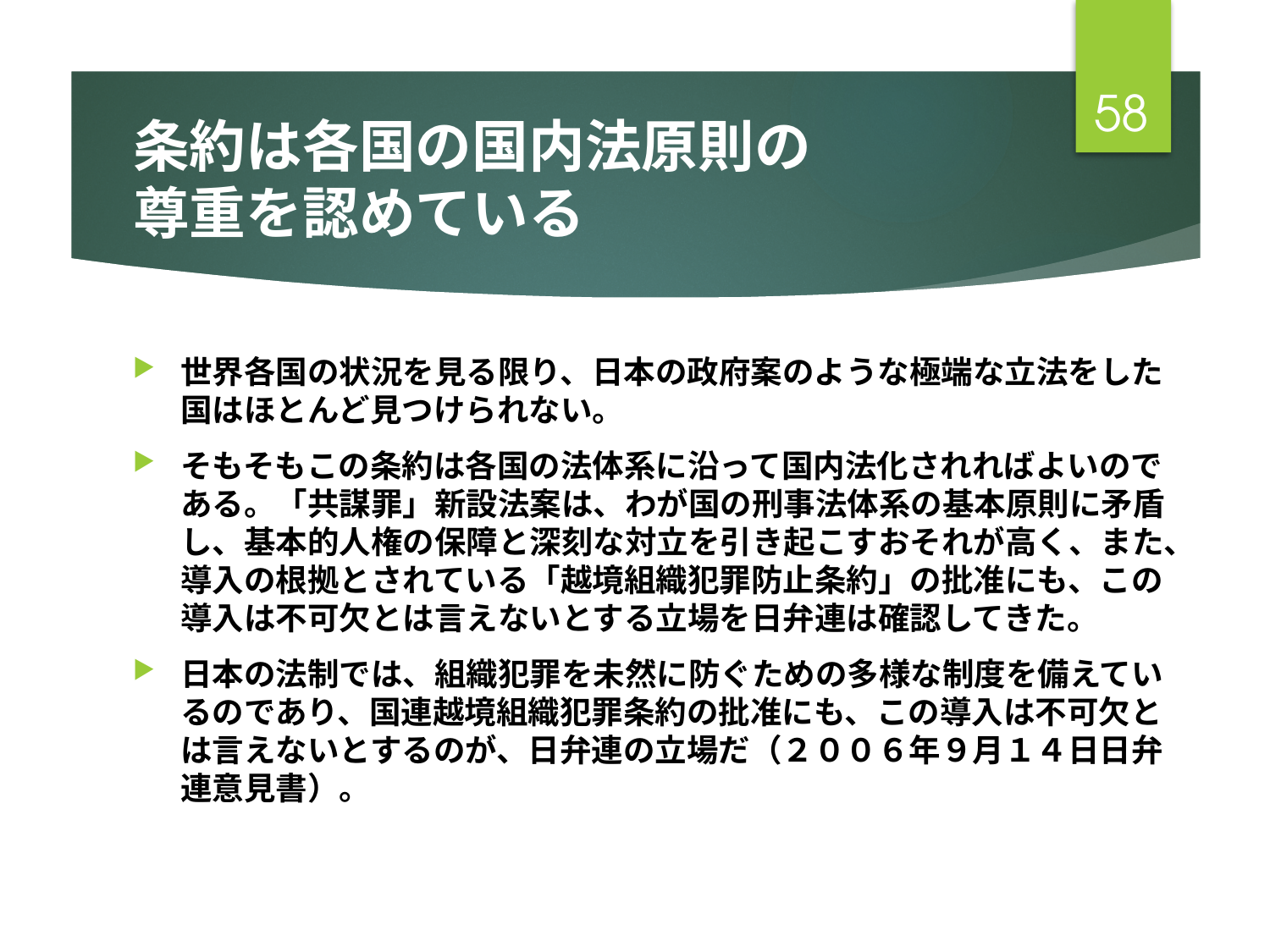

58
# 条約は各国の国内法原則の 尊重を認めている
世界各国の状況を見る限り、日本の政府案のような極端な立法をした国はほとんど見つけられない。
そもそもこの条約は各国の法体系に沿って国内法化されればよいのである。「共謀罪」新設法案は、わが国の刑事法体系の基本原則に矛盾し、基本的人権の保障と深刻な対立を引き起こすおそれが高く、また、導入の根拠とされている「越境組織犯罪防止条約」の批准にも、この導入は不可欠とは言えないとする立場を日弁連は確認してきた。
日本の法制では、組織犯罪を未然に防ぐための多様な制度を備えているのであり、国連越境組織犯罪条約の批准にも、この導入は不可欠とは言えないとするのが、日弁連の立場だ（２００６年９月１４日日弁連意見書）。